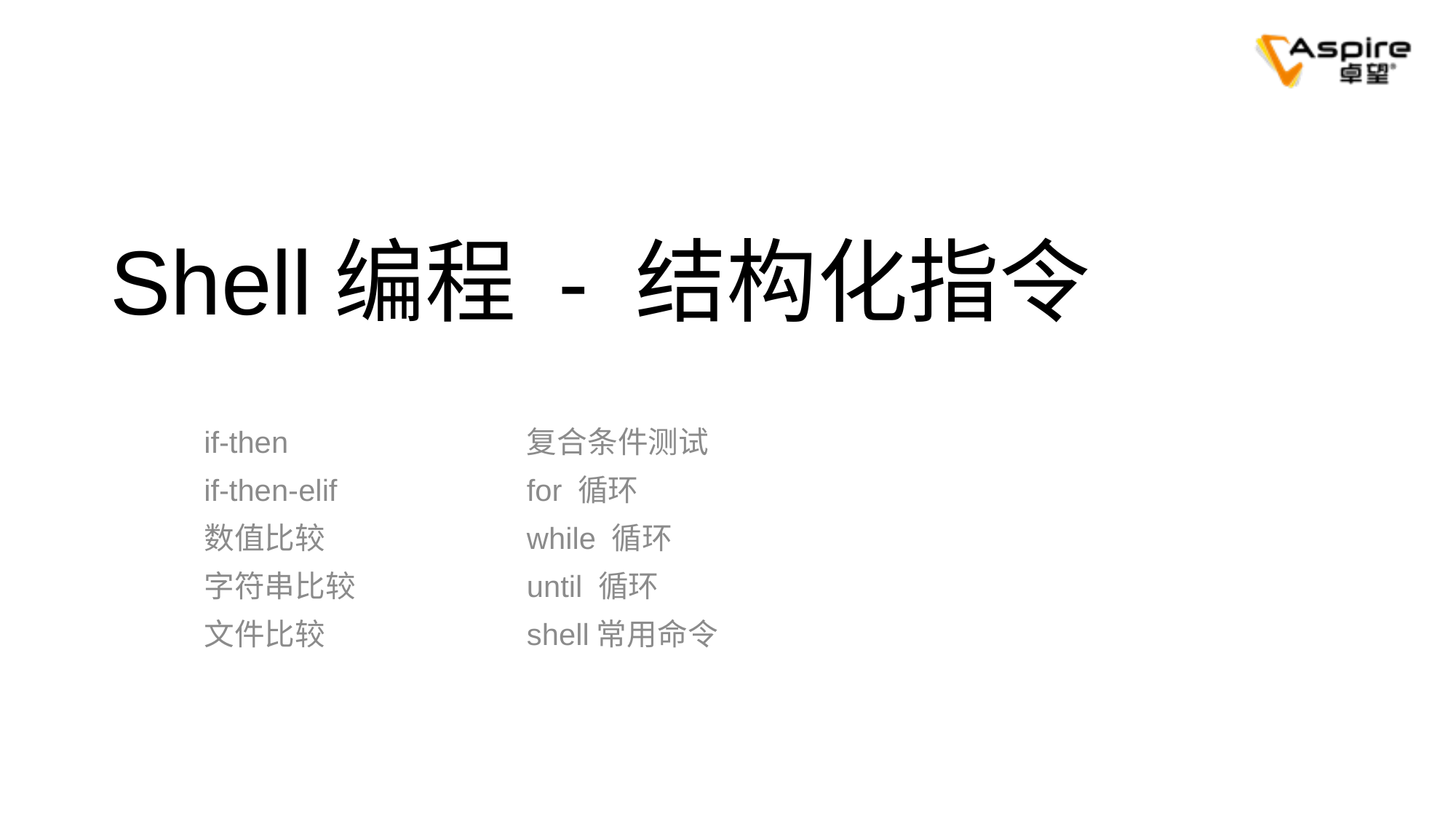

# Shell编程 - 结构化指令
if-then
if-then-elif
数值比较
字符串比较
文件比较
复合条件测试
for 循环
while 循环
until 循环
shell常用命令